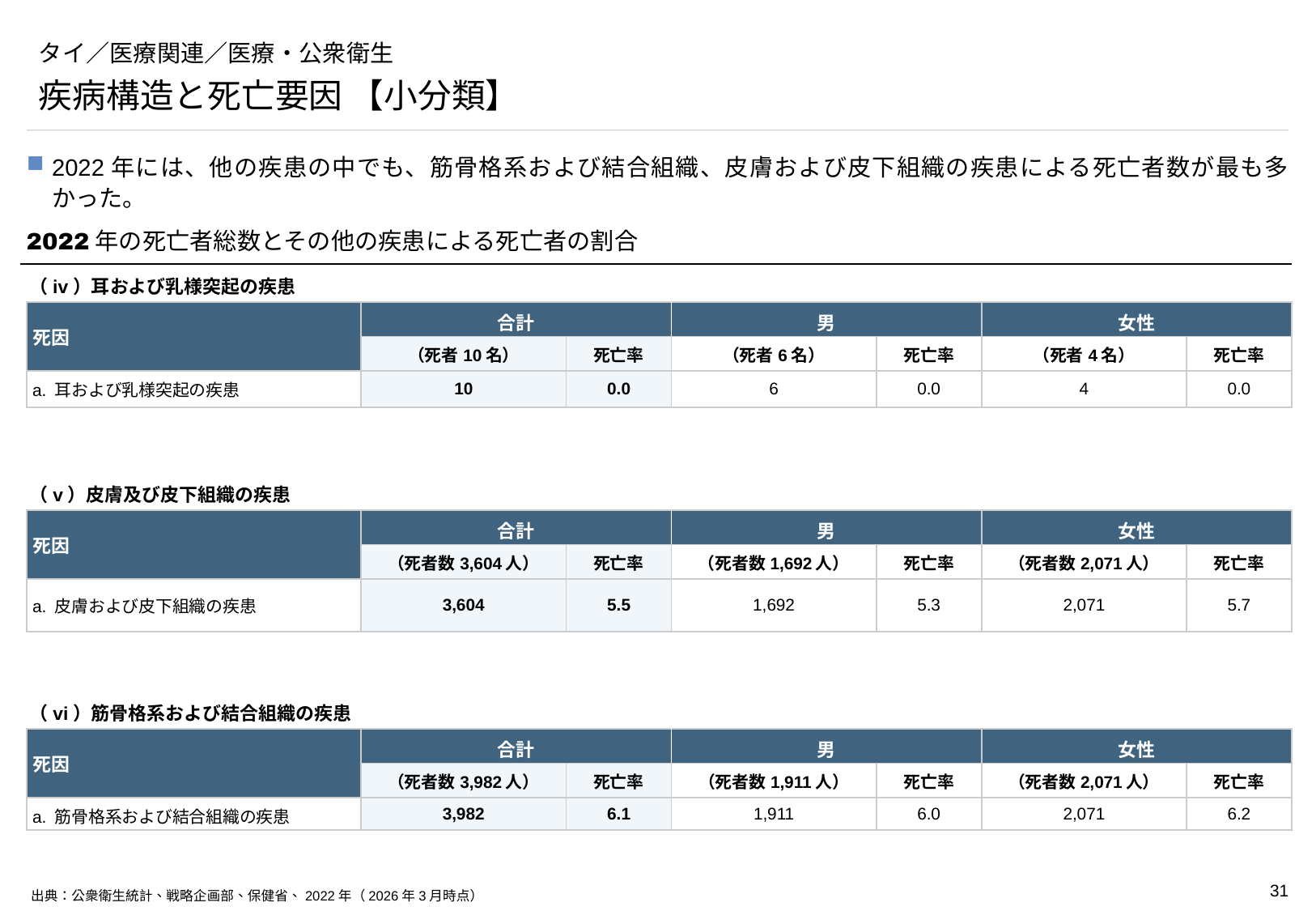

# タイ／医療関連／医療・公衆衛生
疾病構造と死亡要因 【小分類】
2022年には、他の疾患の中でも、筋骨格系および結合組織、皮膚および皮下組織の疾患による死亡者数が最も多かった。
2022年の死亡者総数とその他の疾患による死亡者の割合
（iv）耳および乳様突起の疾患
| 死因 | 合計 |  | 男 |  | 女性 |  |
| --- | --- | --- | --- | --- | --- | --- |
|  | （死者10名） | 死亡率 | （死者6名） | 死亡率 | （死者4名） | 死亡率 |
| a. 耳および乳様突起の疾患 | 10 | 0.0 | 6 | 0.0 | 4 | 0.0 |
（v）皮膚及び皮下組織の疾患
| 死因 | 合計 |  | 男 |  | 女性 |  |
| --- | --- | --- | --- | --- | --- | --- |
|  | （死者数3,604人） | 死亡率 | （死者数1,692人） | 死亡率 | （死者数2,071人） | 死亡率 |
| a. 皮膚および皮下組織の疾患 | 3,604 | 5.5 | 1,692 | 5.3 | 2,071 | 5.7 |
（vi）筋骨格系および結合組織の疾患
| 死因 | 合計 |  | 男 |  | 女性 |  |
| --- | --- | --- | --- | --- | --- | --- |
|  | （死者数3,982人） | 死亡率 | （死者数1,911人） | 死亡率 | （死者数2,071人） | 死亡率 |
| a. 筋骨格系および結合組織の疾患 | 3,982 | 6.1 | 1,911 | 6.0 | 2,071 | 6.2 |
出典：公衆衛生統計、戦略企画部、保健省、2022年（2026年3月時点）